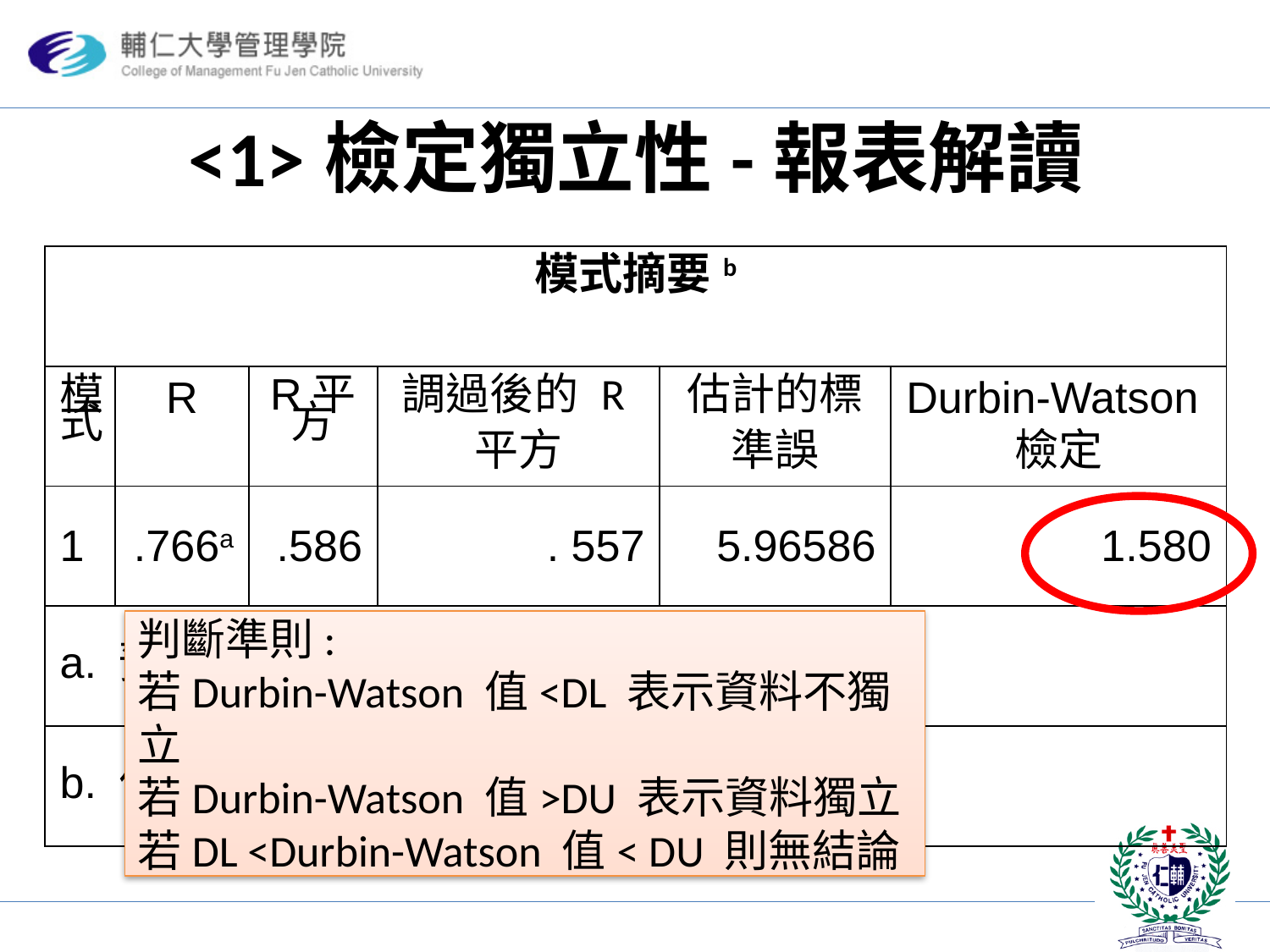

# <1>檢定獨立性-報表解讀
| 模式摘要b |  |  |  |  |  |
| --- | --- | --- | --- | --- | --- |
| 模 式 | R | R平方 | 調過後的 R 平方 | 估計的標 準誤 | Durbin-Watson 檢定 |
| 1 | .766a | .586 | . 557 | 5.96586 | 1.580 |
| a. 預測變數:(常數), 第2次數學成績 |  |  |  |  |  |
| b. 依變數: 第3次數學成績 |  |  |  |  |  |

判斷準則:
若Durbin-Watson 值<DL 表示資料不獨立
若Durbin-Watson 值>DU 表示資料獨立
若DL <Durbin-Watson 值< DU 則無結論